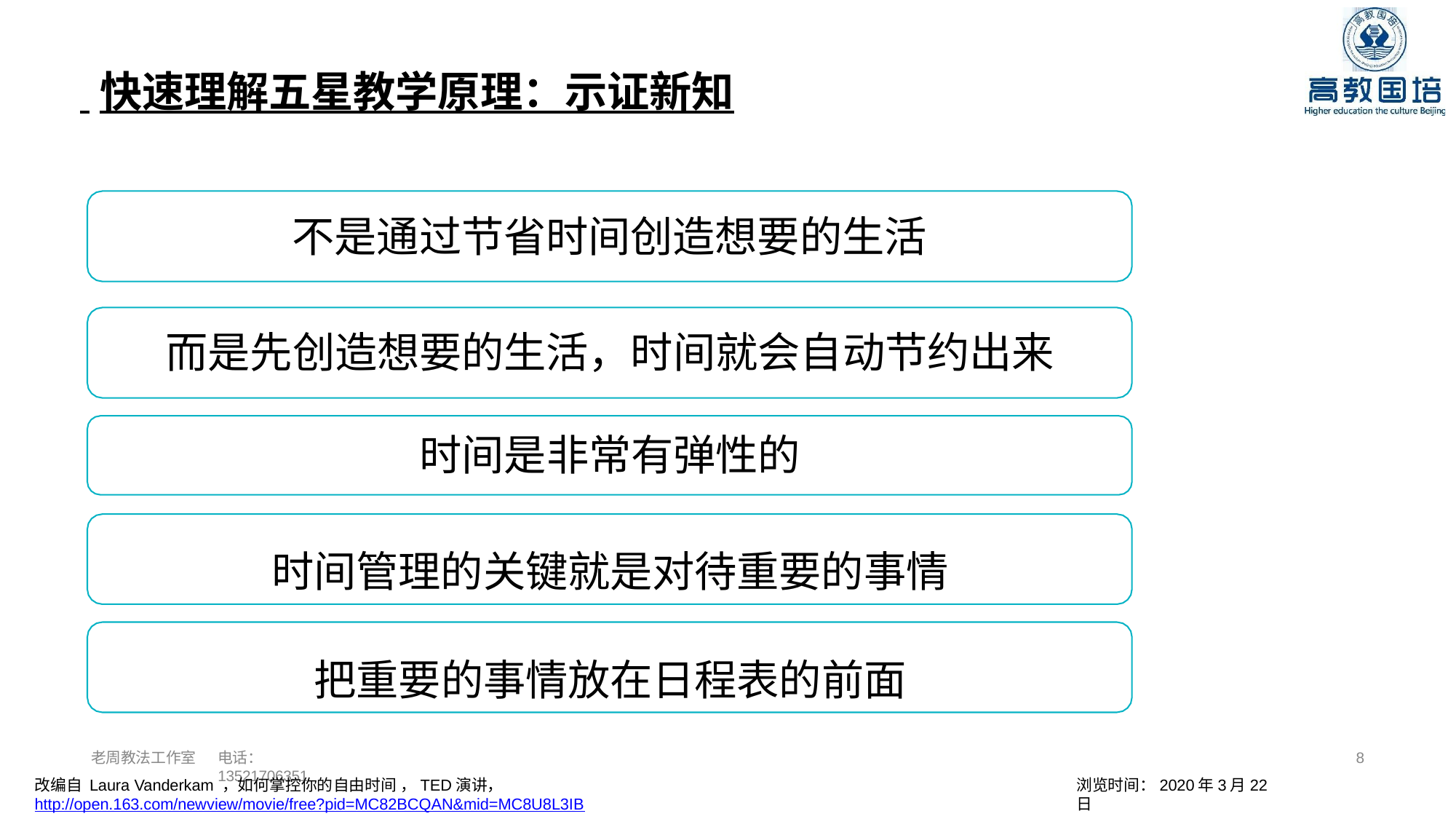

# 快速理解五星教学原理：示证新知

不是通过节省时间创造想要的生活
而是先创造想要的生活，时间就会自动节约出来 时间是非常有弹性的
时间管理的关键就是对待重要的事情 把重要的事情放在日程表的前面

老周教法工作室
电话：13521706351
8
改编自 Laura Vanderkam ，如何掌控你的自由时间，TED演讲， http://open.163.com/newview/movie/free?pid=MC82BCQAN&mid=MC8U8L3IB
浏览时间：2020年3月22日